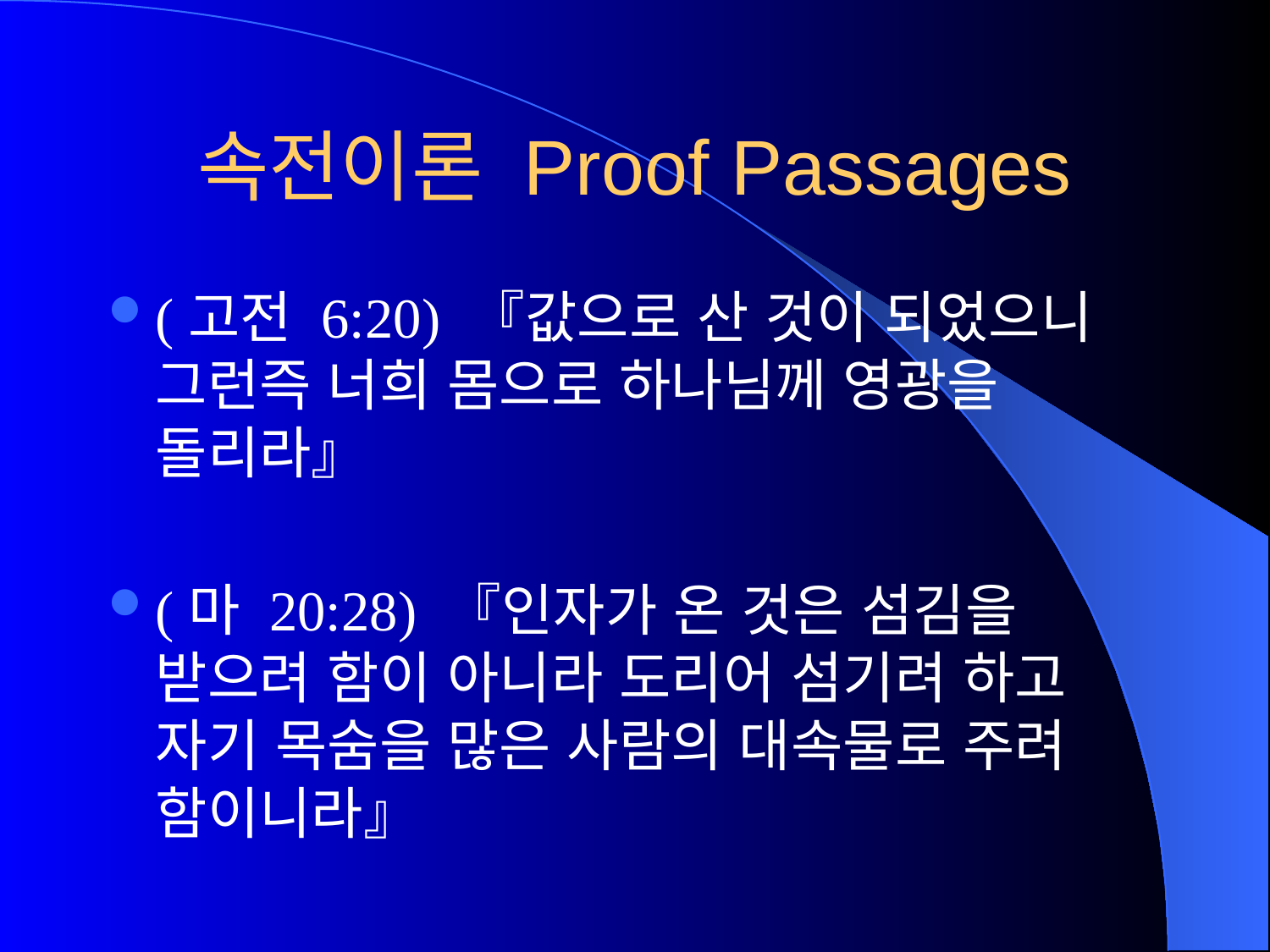

# 속전이론 Proof Passages
(고전 6:20) 『값으로 산 것이 되었으니 그런즉 너희 몸으로 하나님께 영광을 돌리라』

(마 20:28) 『인자가 온 것은 섬김을 받으려 함이 아니라 도리어 섬기려 하고 자기 목숨을 많은 사람의 대속물로 주려 함이니라』